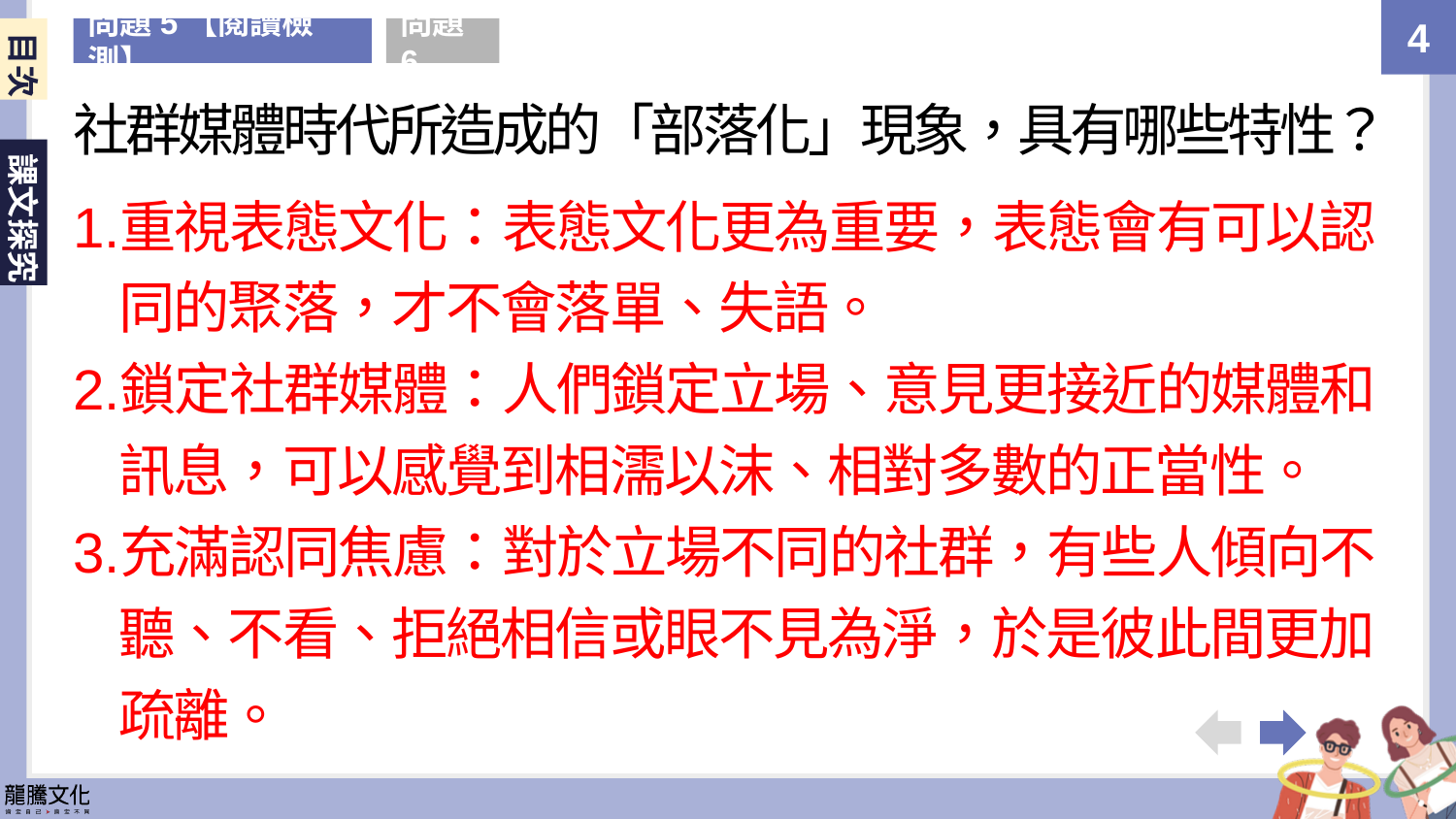

目次
問題5【閱讀檢測】
問題6
社群媒體時代所造成的「部落化」現象，具有哪些特性？
重視表態文化：表態文化更為重要，表態會有可以認同的聚落，才不會落單、失語。
鎖定社群媒體：人們鎖定立場、意見更接近的媒體和訊息，可以感覺到相濡以沫、相對多數的正當性。
充滿認同焦慮：對於立場不同的社群，有些人傾向不聽、不看、拒絕相信或眼不見為淨，於是彼此間更加疏離。